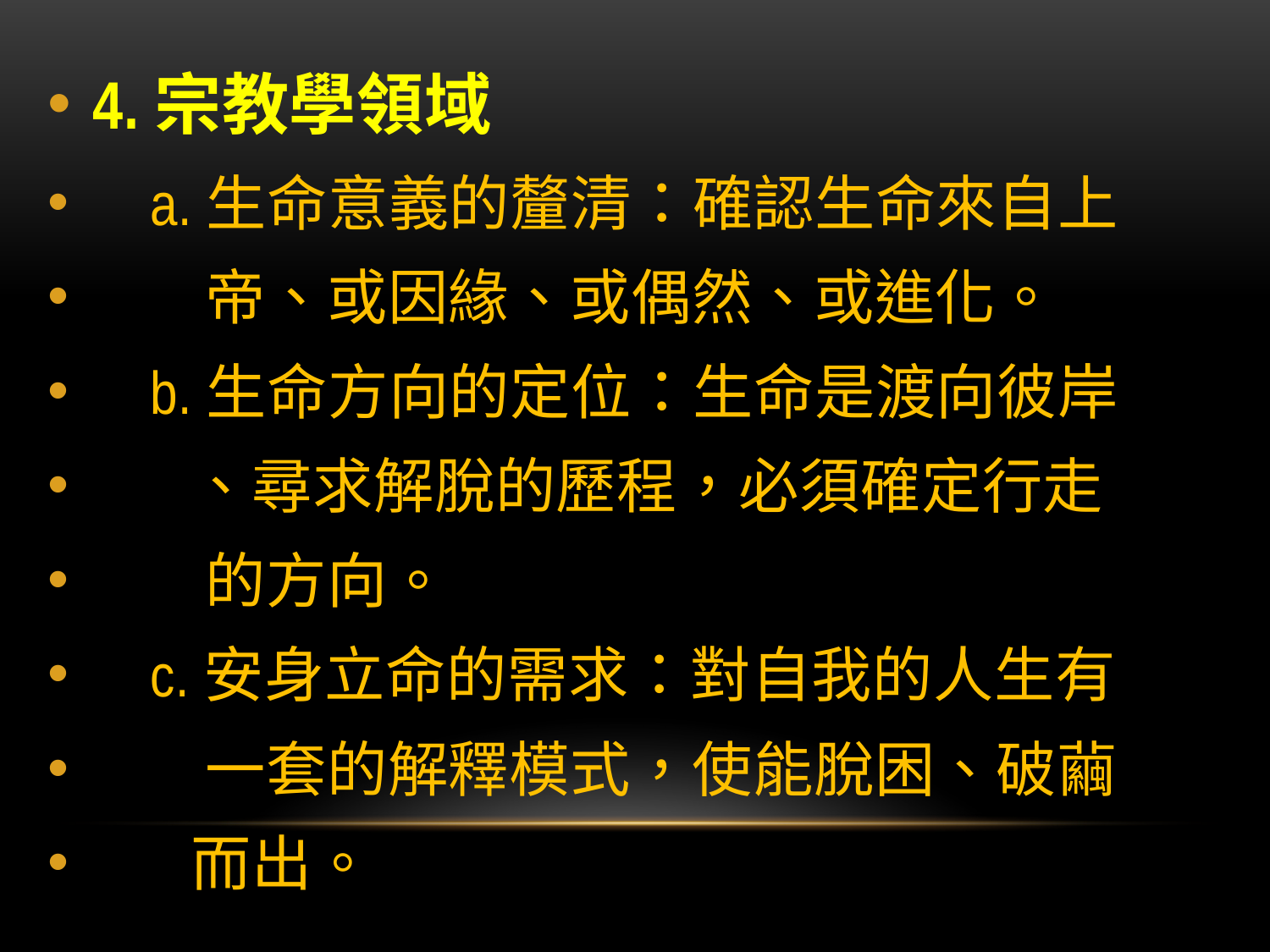

#
4.宗教學領域
    a.生命意義的釐清：確認生命來自上
       帝、或因緣、或偶然、或進化。
    b.生命方向的定位：生命是渡向彼岸
      、尋求解脫的歷程，必須確定行走
       的方向。
    c.安身立命的需求：對自我的人生有
       一套的解釋模式，使能脫困、破繭
      而出。